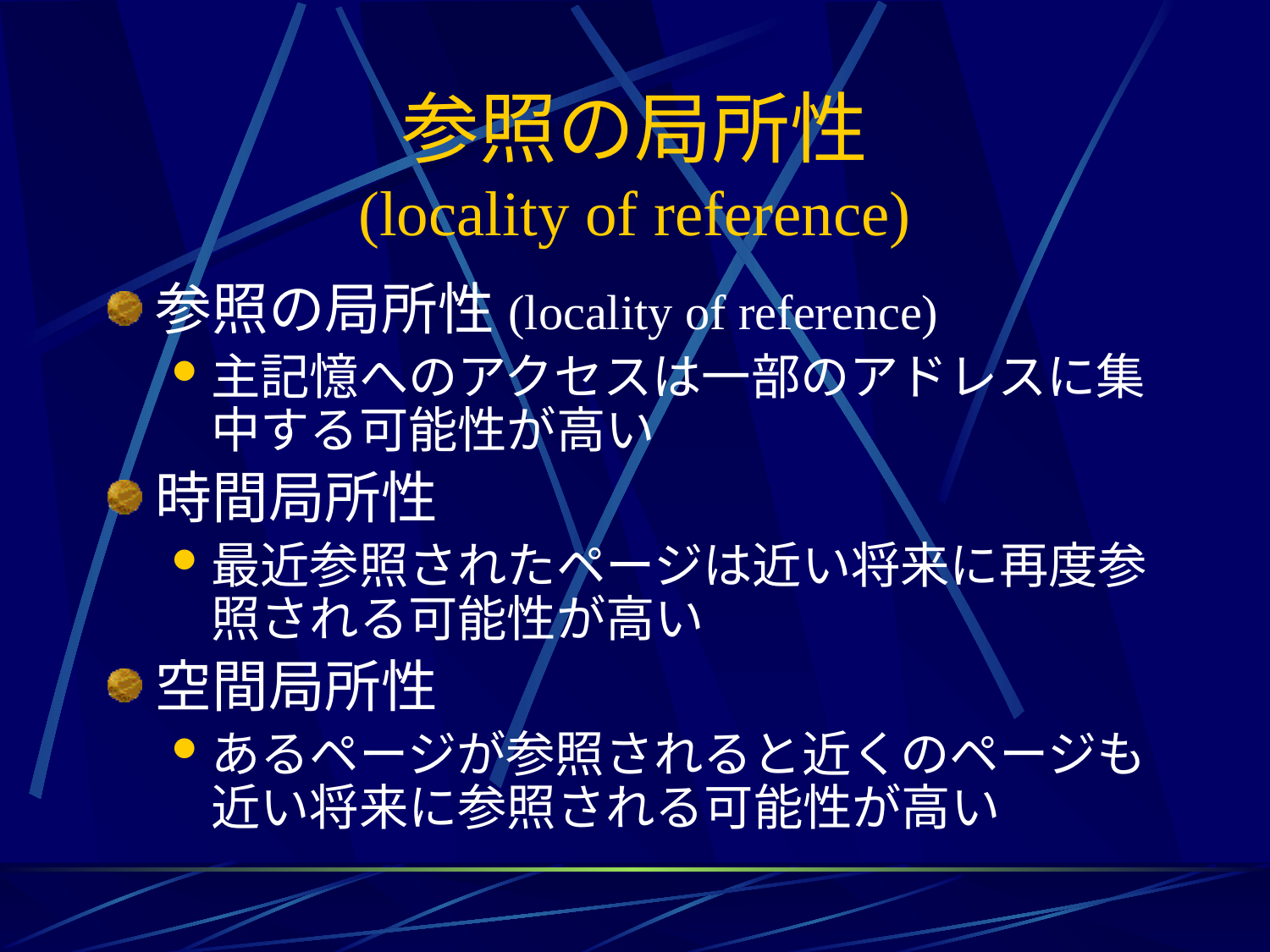

# 参照の局所性 (locality of reference)
参照の局所性(locality of reference)
主記憶へのアクセスは一部のアドレスに集中する可能性が高い
時間局所性
最近参照されたページは近い将来に再度参照される可能性が高い
空間局所性
あるページが参照されると近くのページも近い将来に参照される可能性が高い